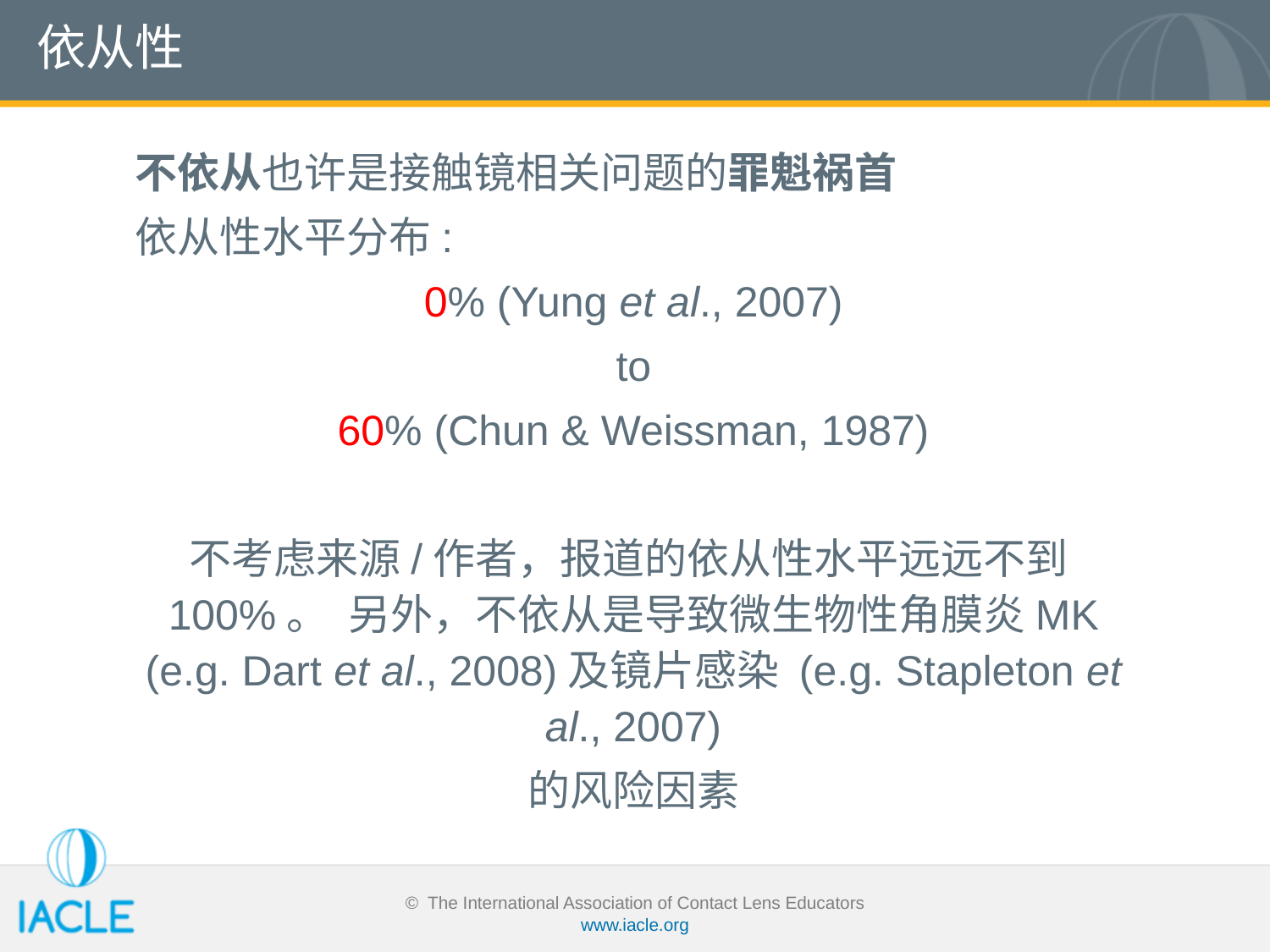

# 依从性
不依从也许是接触镜相关问题的罪魁祸首
依从性水平分布:
0% (Yung et al., 2007)
to
60% (Chun & Weissman, 1987)

不考虑来源/作者，报道的依从性水平远远不到100%。  另外，不依从是导致微生物性角膜炎MK (e.g. Dart et al., 2008)及镜片感染 (e.g. Stapleton et al., 2007)
的风险因素